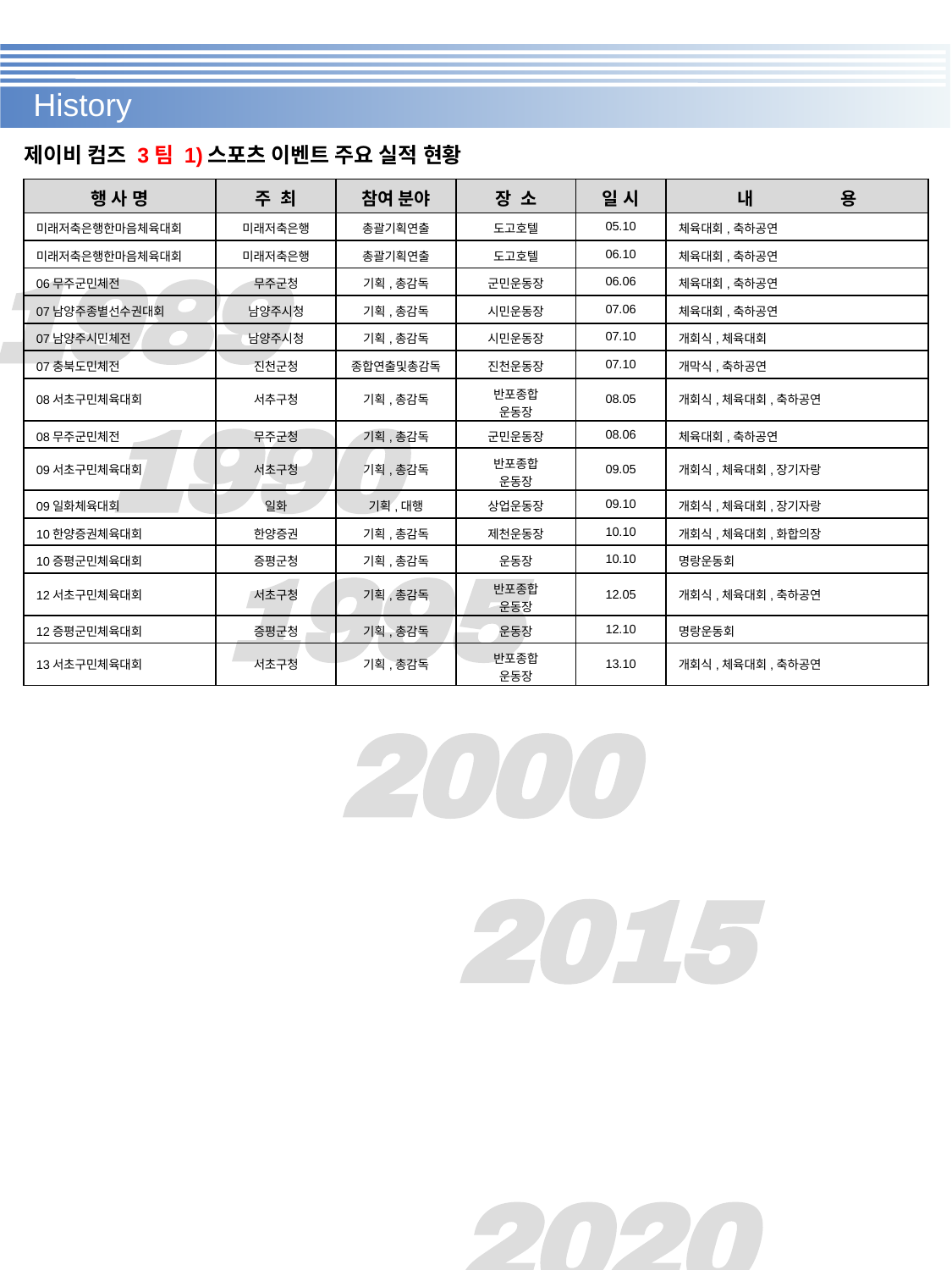

History
제이비 컴즈 3팀 1)스포츠 이벤트 주요 실적 현황
| 행 사 명 | 주 최 | 참여 분야 | 장 소 | 일 시 | 내 용 |
| --- | --- | --- | --- | --- | --- |
| 미래저축은행한마음체육대회 | 미래저축은행 | 총괄기획연출 | 도고호텔 | 05.10 | 체육대회,축하공연 |
| 미래저축은행한마음체육대회 | 미래저축은행 | 총괄기획연출 | 도고호텔 | 06.10 | 체육대회,축하공연 |
| 06무주군민체전 | 무주군청 | 기획,총감독 | 군민운동장 | 06.06 | 체육대회,축하공연 |
| 07남양주종별선수권대회 | 남양주시청 | 기획,총감독 | 시민운동장 | 07.06 | 체육대회,축하공연 |
| 07남양주시민체전 | 남양주시청 | 기획,총감독 | 시민운동장 | 07.10 | 개회식,체육대회 |
| 07충북도민체전 | 진천군청 | 종합연출및총감독 | 진천운동장 | 07.10 | 개막식,축하공연 |
| 08서초구민체육대회 | 서추구청 | 기획,총감독 | 반포종합 운동장 | 08.05 | 개회식,체육대회,축하공연 |
| 08무주군민체전 | 무주군청 | 기획,총감독 | 군민운동장 | 08.06 | 체육대회,축하공연 |
| 09서초구민체육대회 | 서초구청 | 기획,총감독 | 반포종합 운동장 | 09.05 | 개회식,체육대회,장기자랑 |
| 09일화체육대회 | 일화 | 기획,대행 | 상업운동장 | 09.10 | 개회식,체육대회,장기자랑 |
| 10한양증권체육대회 | 한양증권 | 기획,총감독 | 제천운동장 | 10.10 | 개회식,체육대회,화합의장 |
| 10증평군민체육대회 | 증평군청 | 기획,총감독 | 운동장 | 10.10 | 명랑운동회 |
| 12서초구민체육대회 | 서초구청 | 기획,총감독 | 반포종합 운동장 | 12.05 | 개회식,체육대회,축하공연 |
| 12증평군민체육대회 | 증평군청 | 기획,총감독 | 운동장 | 12.10 | 명랑운동회 |
| 13서초구민체육대회 | 서초구청 | 기획,총감독 | 반포종합 운동장 | 13.10 | 개회식,체육대회,축하공연 |
1989
1990
1995
2000
2015
		2020